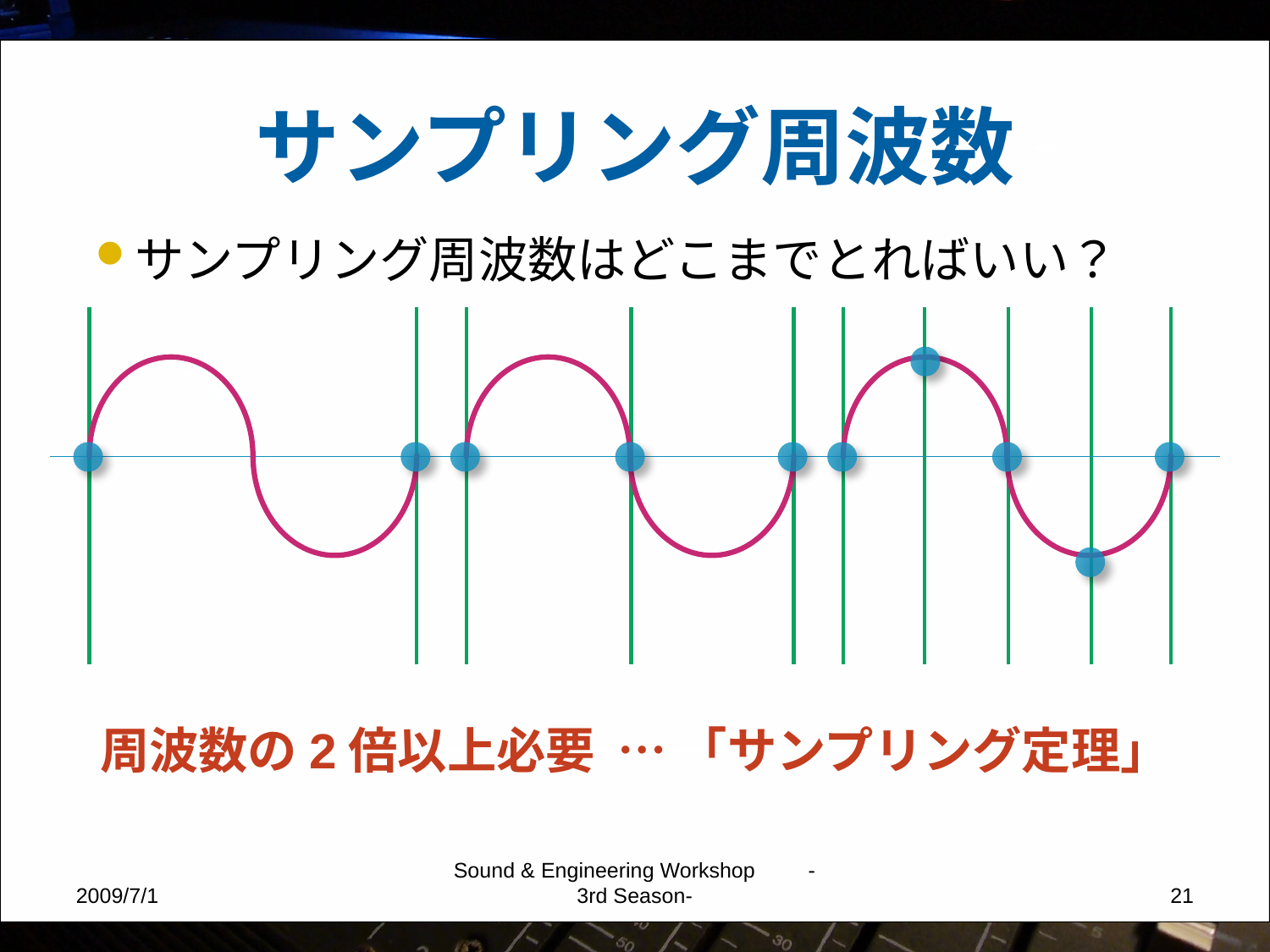

# サンプリング周波数
サンプリング周波数はどこまでとればいい？

周波数の2倍以上必要  … 「サンプリング定理」
2009/7/1
Sound & Engineering Workshop         -3rd Season-
21